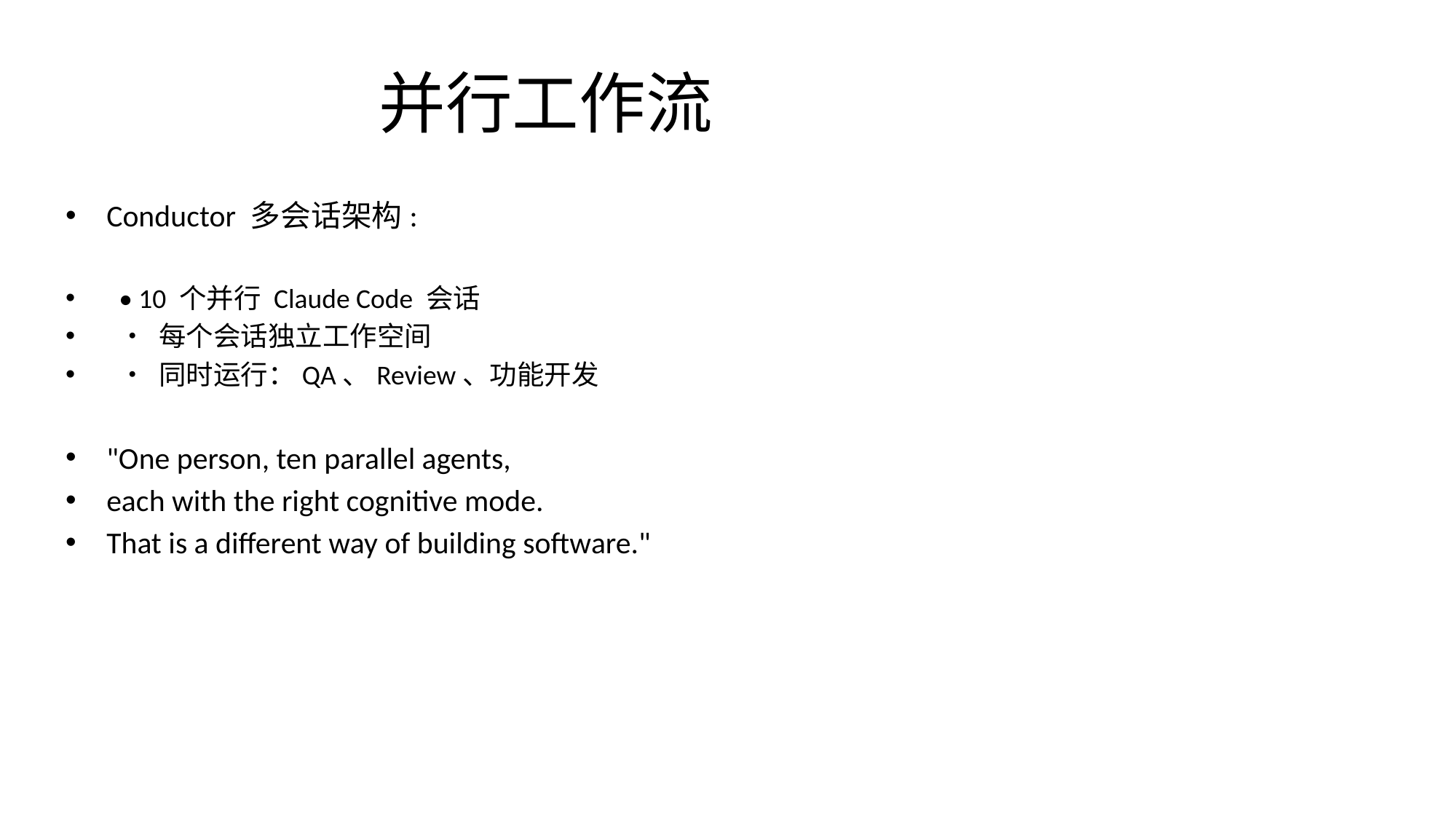

# 并行工作流
Conductor 多会话架构:

  • 10 个并行 Claude Code 会话
  • 每个会话独立工作空间
  • 同时运行：QA、Review、功能开发

"One person, ten parallel agents,
each with the right cognitive mode.
That is a different way of building software."